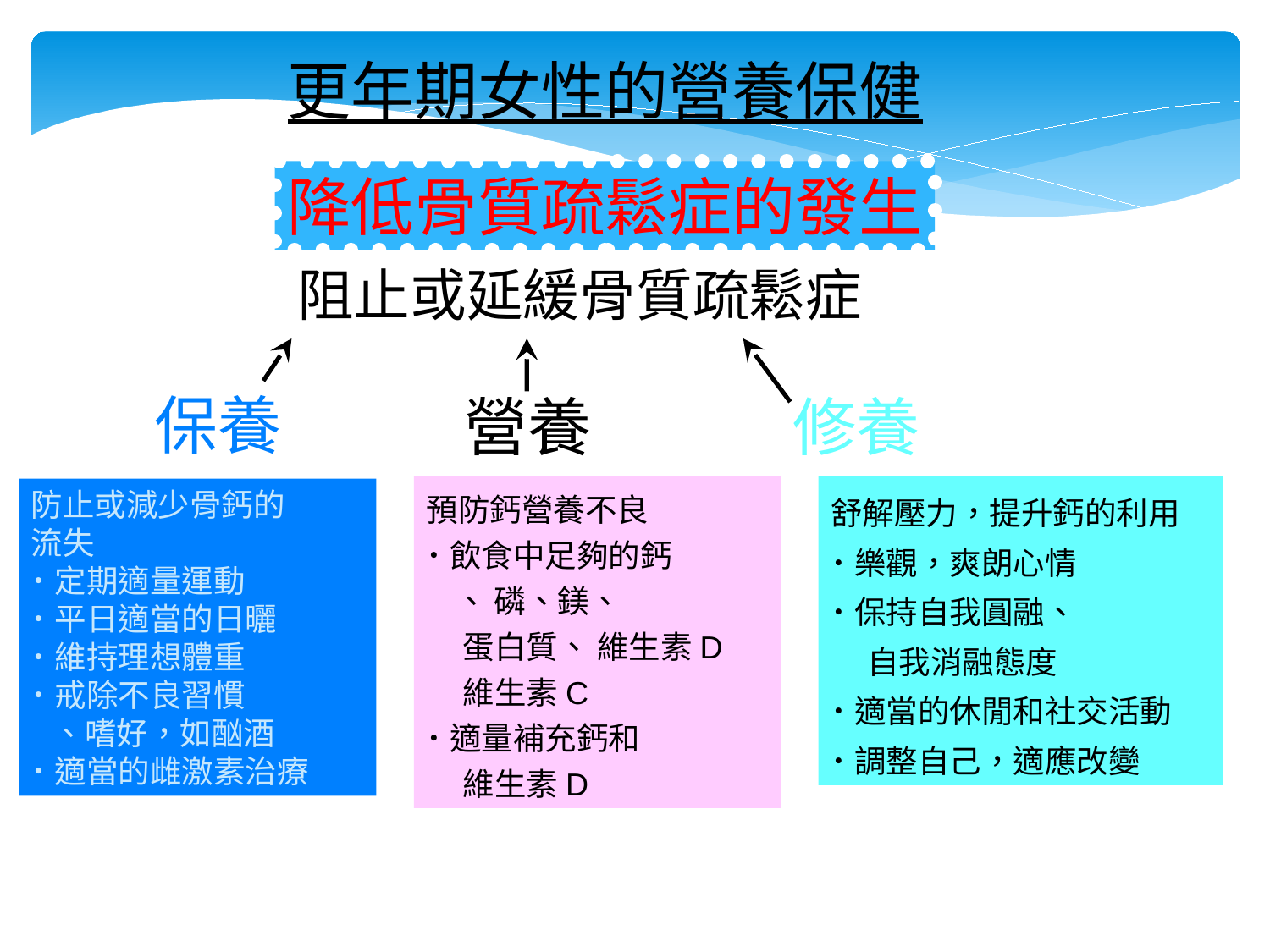

更年期女性的營養保健
降低骨質疏鬆症的發生
阻止或延緩骨質疏鬆症

保養
營養
修養
預防鈣營養不良
˙飲食中足夠的鈣
   、 磷、鎂、
    蛋白質、 維生素D
    維生素C
˙適量補充鈣和
    維生素D
舒解壓力，提升鈣的利用
˙樂觀，爽朗心情
˙保持自我圓融、
    自我消融態度
˙適當的休閒和社交活動
˙調整自己，適應改變
防止或減少骨鈣的
流失
˙定期適量運動
˙平日適當的日曬
˙維持理想體重
˙戒除不良習慣
  、嗜好，如酗酒
˙適當的雌激素治療